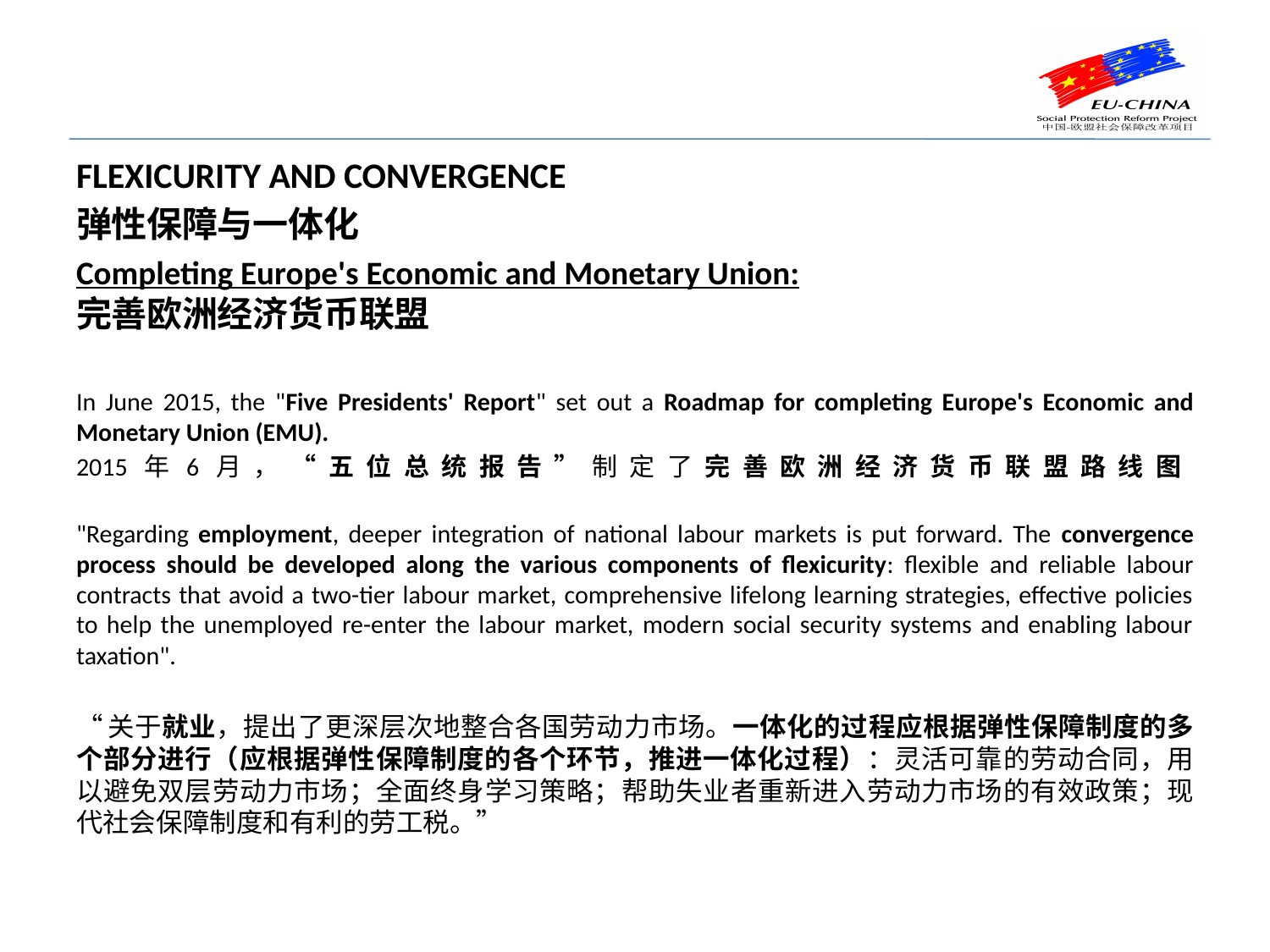

Flexicurity and convergence
弹性保障与一体化
Completing Europe's Economic and Monetary Union:
完善欧洲经济货币联盟

In June 2015, the "Five Presidents' Report" set out a Roadmap for completing Europe's Economic and Monetary Union (EMU).
2015年6月，“五位总统报告”制定了完善欧洲经济货币联盟路线图
"Regarding employment, deeper integration of national labour markets is put forward. The convergence process should be developed along the various components of flexicurity: flexible and reliable labour contracts that avoid a two-tier labour market, comprehensive lifelong learning strategies, effective policies to help the unemployed re-enter the labour market, modern social security systems and enabling labour taxation".

“关于就业，提出了更深层次地整合各国劳动力市场。一体化的过程应根据弹性保障制度的多个部分进行（应根据弹性保障制度的各个环节，推进一体化过程）：灵活可靠的劳动合同，用以避免双层劳动力市场；全面终身学习策略；帮助失业者重新进入劳动力市场的有效政策；现代社会保障制度和有利的劳工税。”